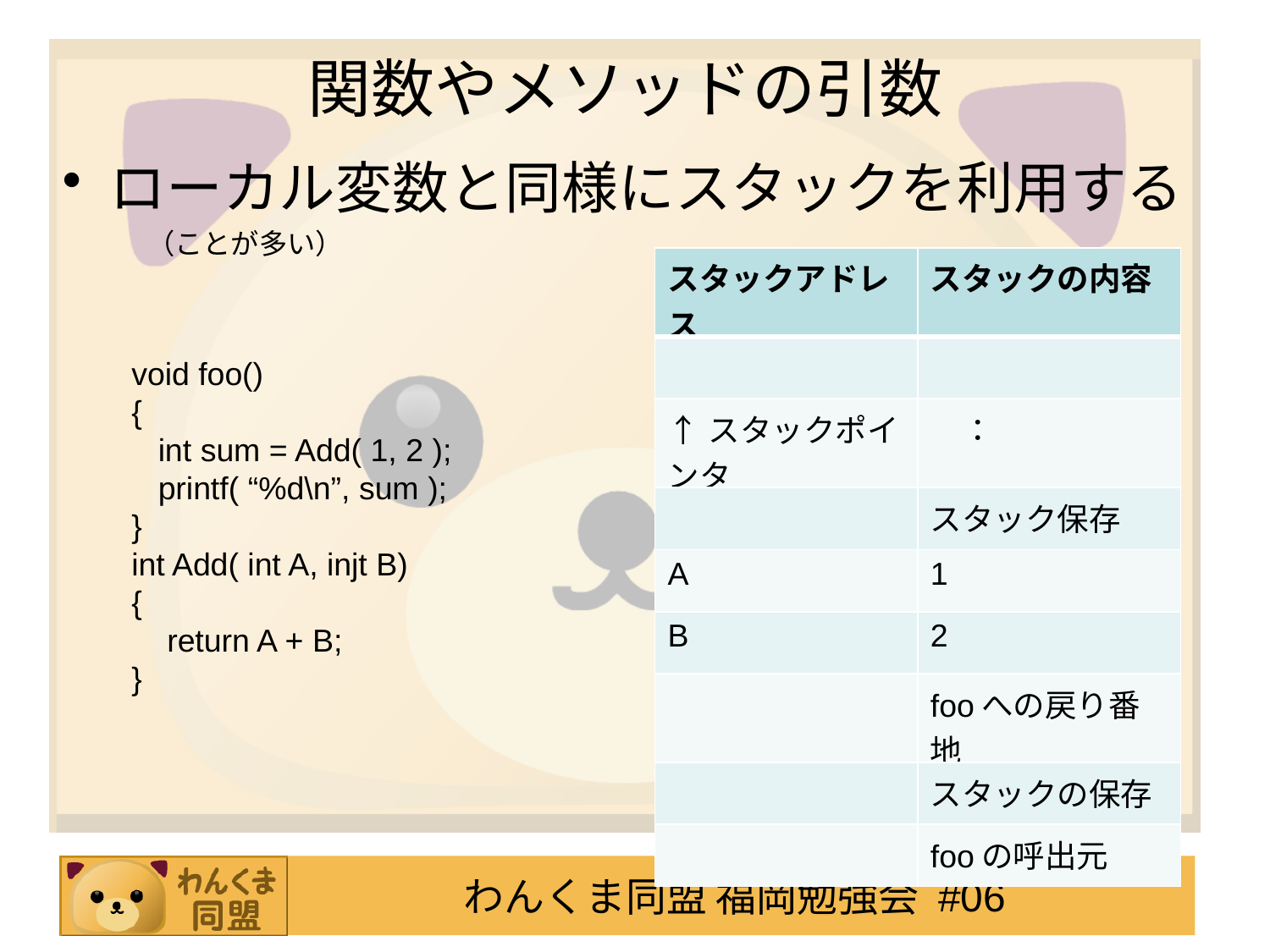

# 関数やメソッドの引数
ローカル変数と同様にスタックを利用する
　　　（ことが多い）
| スタックアドレス | スタックの内容 |
| --- | --- |
|  |  |
| ↑スタックポインタ | ： |
|  | スタック保存 |
| A | 1 |
| B | 2 |
|  | fooへの戻り番地 |
|  | スタックの保存 |
|  | fooの呼出元 |
void foo()
{
   int sum = Add( 1, 2 );
   printf( “%d\n”, sum );
}
int Add( int A, injt B)
{
    return A + B;
}